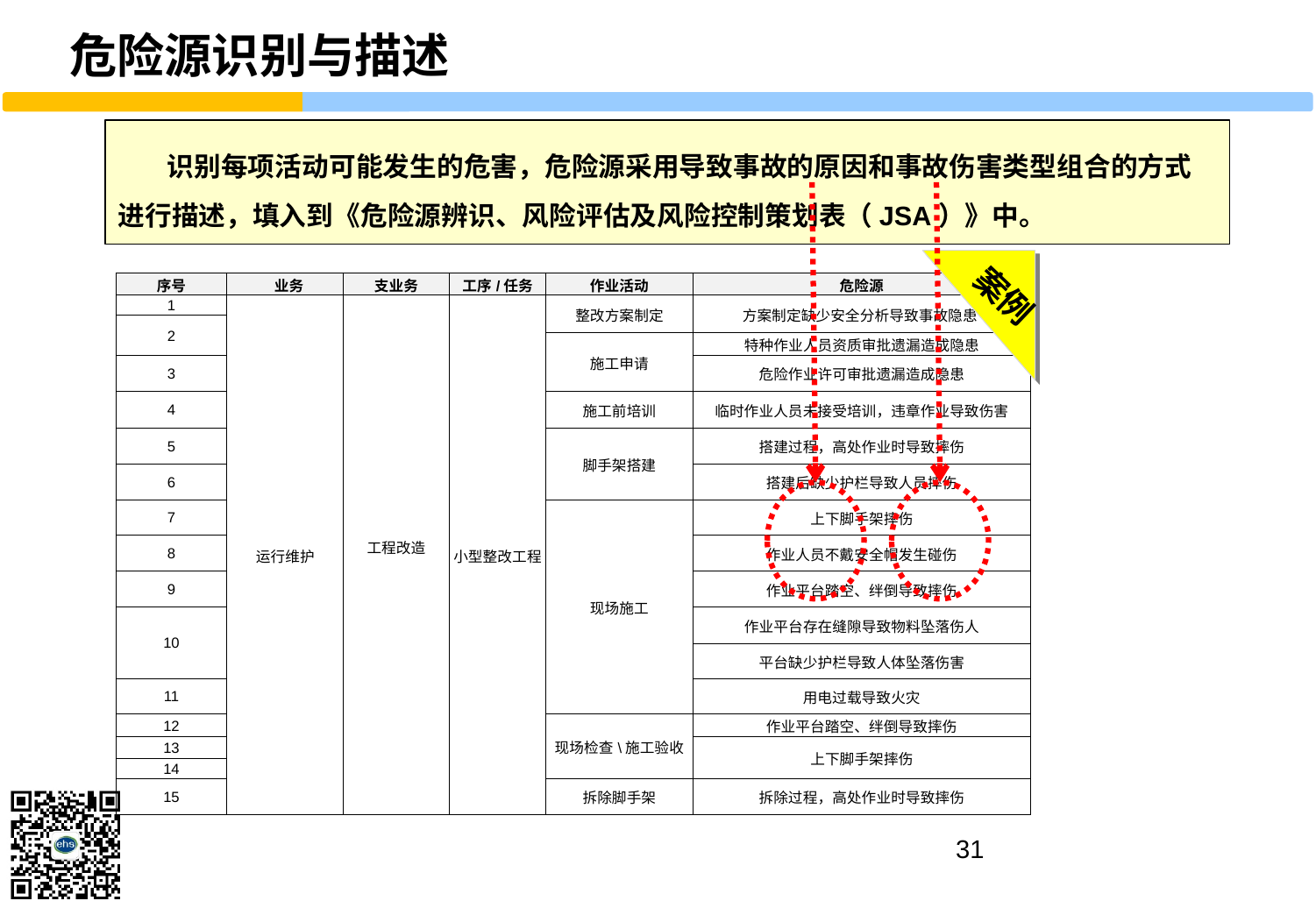

危险源识别与描述
       识别每项活动可能发生的危害，危险源采用导致事故的原因和事故伤害类型组合的方式进行描述，填入到《危险源辨识、风险评估及风险控制策划表（JSA）》中。

案例
| 序号 | 业务 | 支业务 | 工序/任务 | 作业活动 | 危险源 |
| --- | --- | --- | --- | --- | --- |
| 1 | 运行维护 | 工程改造 | 小型整改工程 | 整改方案制定 | 方案制定缺少安全分析导致事故隐患 |
| 2 |  |  |  |  |  |
|  |  |  |  | 施工申请 | 特种作业人员资质审批遗漏造成隐患 |
| 3 |  |  |  |  | 危险作业许可审批遗漏造成隐患 |
| 4 |  |  |  | 施工前培训 | 临时作业人员未接受培训，违章作业导致伤害 |
| 5 |  |  |  | 脚手架搭建 | 搭建过程，高处作业时导致摔伤 |
| 6 |  |  |  |  | 搭建后缺少护栏导致人员摔伤 |
| 7 |  |  |  | 现场施工 | 上下脚手架摔伤 |
| 8 |  |  |  |  | 作业人员不戴安全帽发生碰伤 |
| 9 |  |  |  |  | 作业平台踏空、绊倒导致摔伤 |
| 10 |  |  |  |  | 作业平台存在缝隙导致物料坠落伤人 |
|  |  |  |  |  | 平台缺少护栏导致人体坠落伤害 |
| 11 |  |  |  |  | 用电过载导致火灾 |
| 12 |  |  |  | 现场检查\施工验收 | 作业平台踏空、绊倒导致摔伤 |
| 13 |  |  |  |  | 上下脚手架摔伤 |
| 14 |  |  |  |  |  |
| 15 |  |  |  | 拆除脚手架 | 拆除过程，高处作业时导致摔伤 |

31